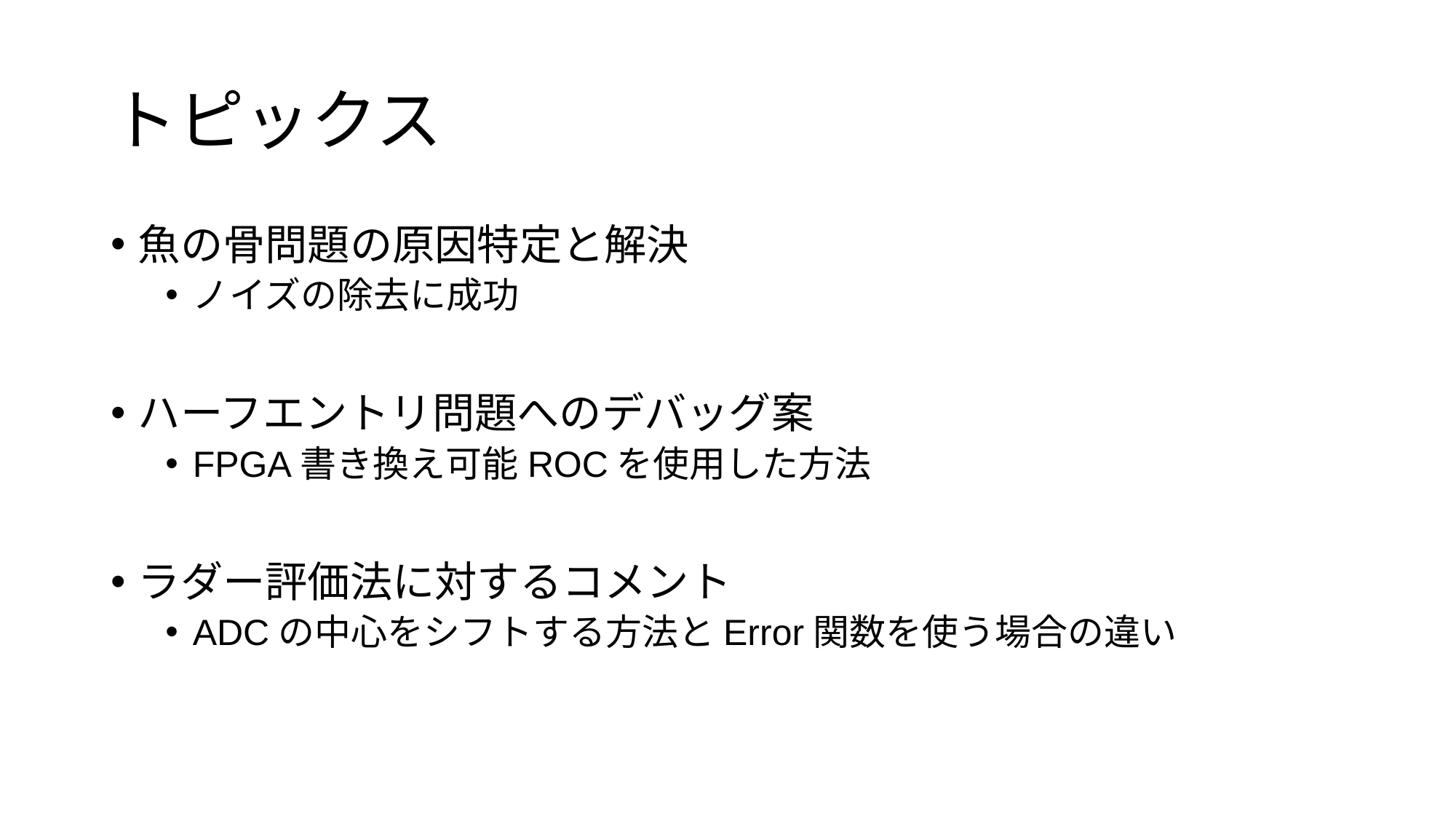

# トピックス
魚の骨問題の原因特定と解決
ノイズの除去に成功

ハーフエントリ問題へのデバッグ案
FPGA書き換え可能ROCを使用した方法

ラダー評価法に対するコメント
ADCの中心をシフトする方法とError関数を使う場合の違い